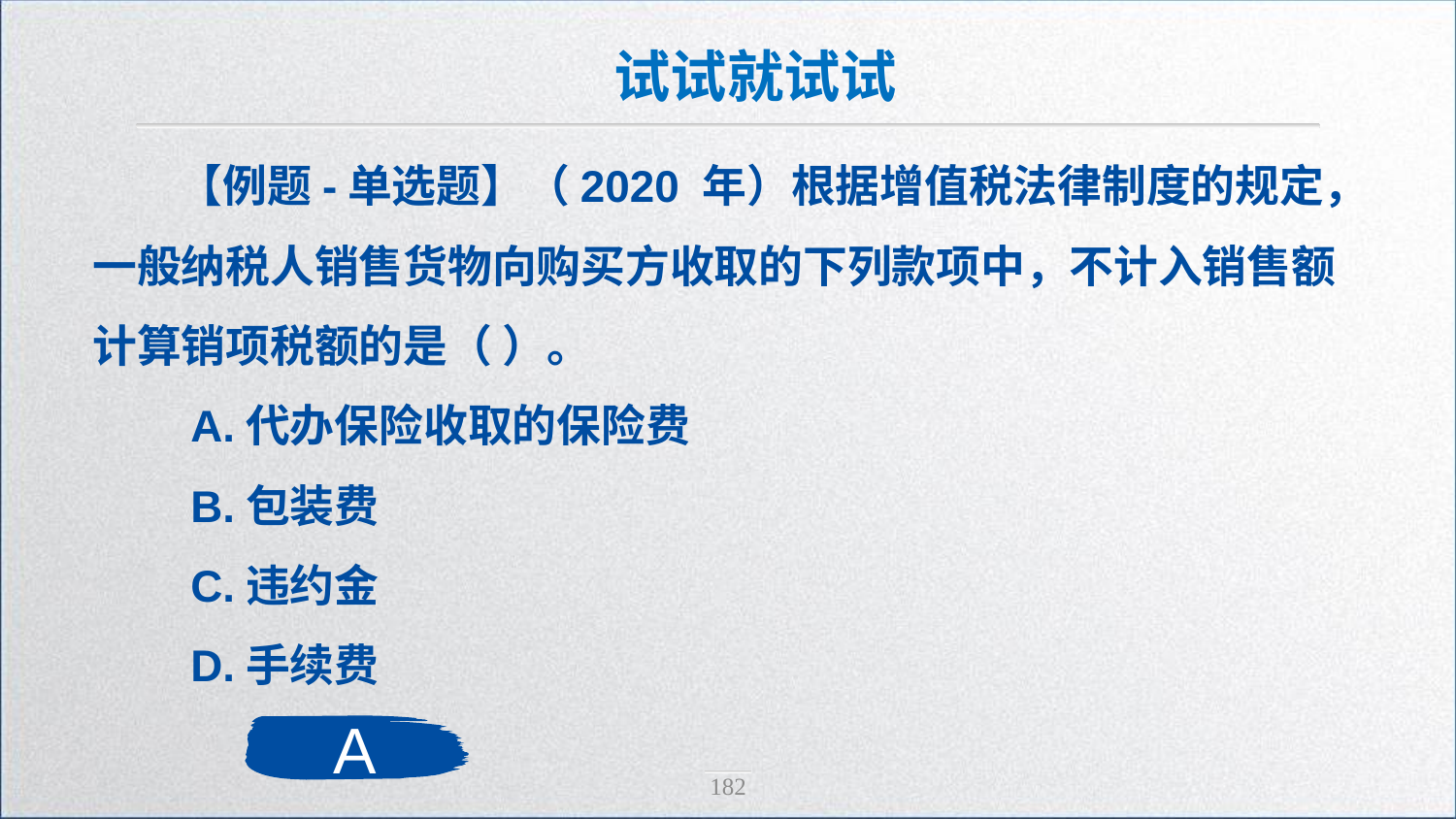

试试就试试
【例题-单选题】（2020 年）根据增值税法律制度的规定，一般纳税人销售货物向购买方收取的下列款项中，不计入销售额计算销项税额的是（ ）。
 A.代办保险收取的保险费
 B.包装费
 C.违约金
 D.手续费

A
182